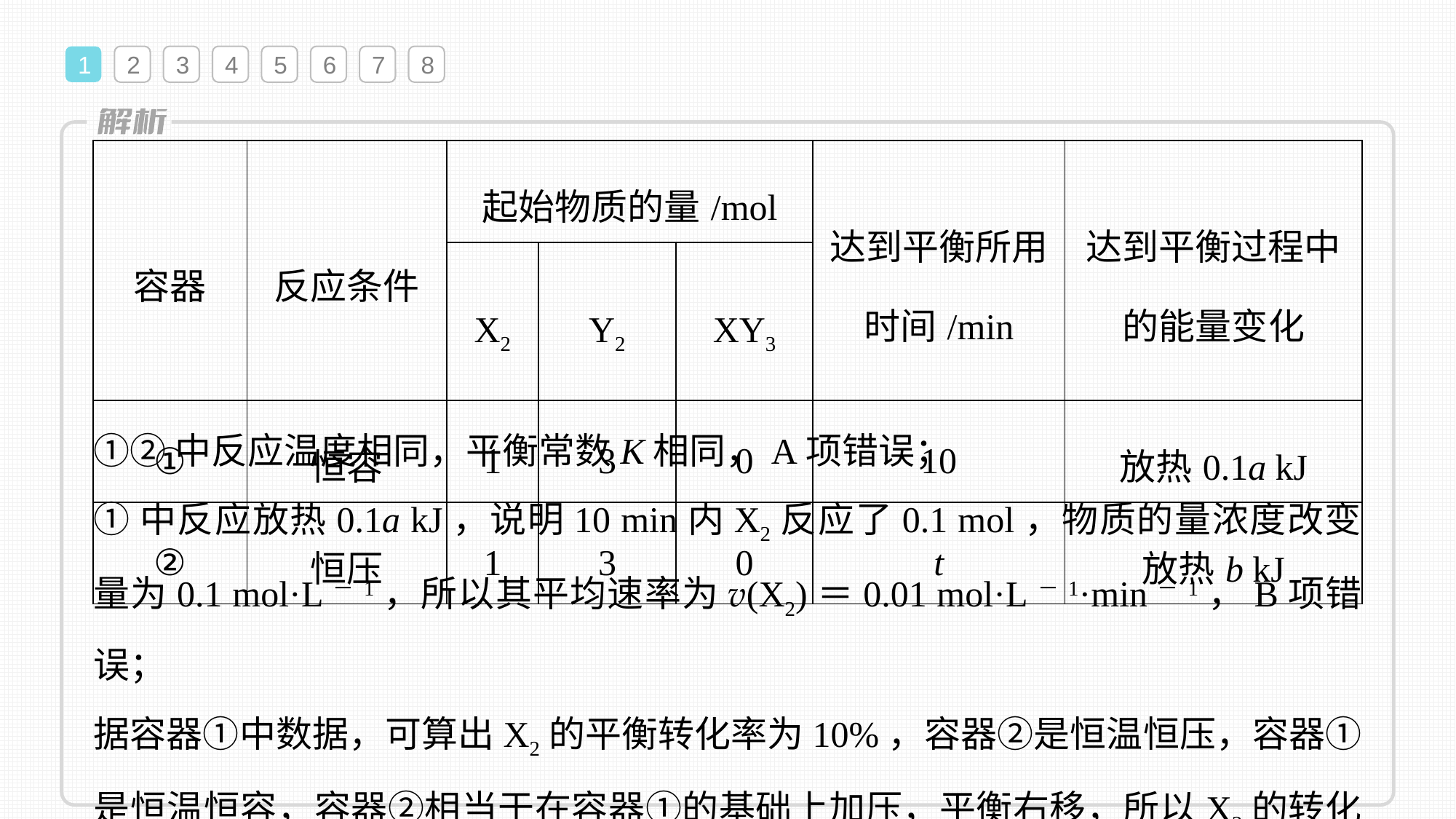

1
2
3
4
5
6
7
8

| 容器 | 反应条件 | 起始物质的量/mol |  |  | 达到平衡所用时间/min | 达到平衡过程中的能量变化 |
| --- | --- | --- | --- | --- | --- | --- |
|  |  | X2 | Y2 | XY3 |  |  |
| ① | 恒容 | 1 | 3 | 0 | 10 | 放热0.1a kJ |
| ② | 恒压 | 1 | 3 | 0 | t | 放热b kJ |
①②中反应温度相同，平衡常数K相同，A项错误；
①中反应放热0.1a kJ，说明10 min内X2反应了0.1 mol，物质的量浓度改变量为0.1 mol·L－1，所以其平均速率为v(X2)＝0.01 mol·L－1·min－1，B项错误；
据容器①中数据，可算出X2的平衡转化率为10%，容器②是恒温恒压，容器①是恒温恒容，容器②相当于在容器①的基础上加压，平衡右移，所以X2的转化率大于10%，容器②放出的热量比容器①多，C项错误、D项正确。